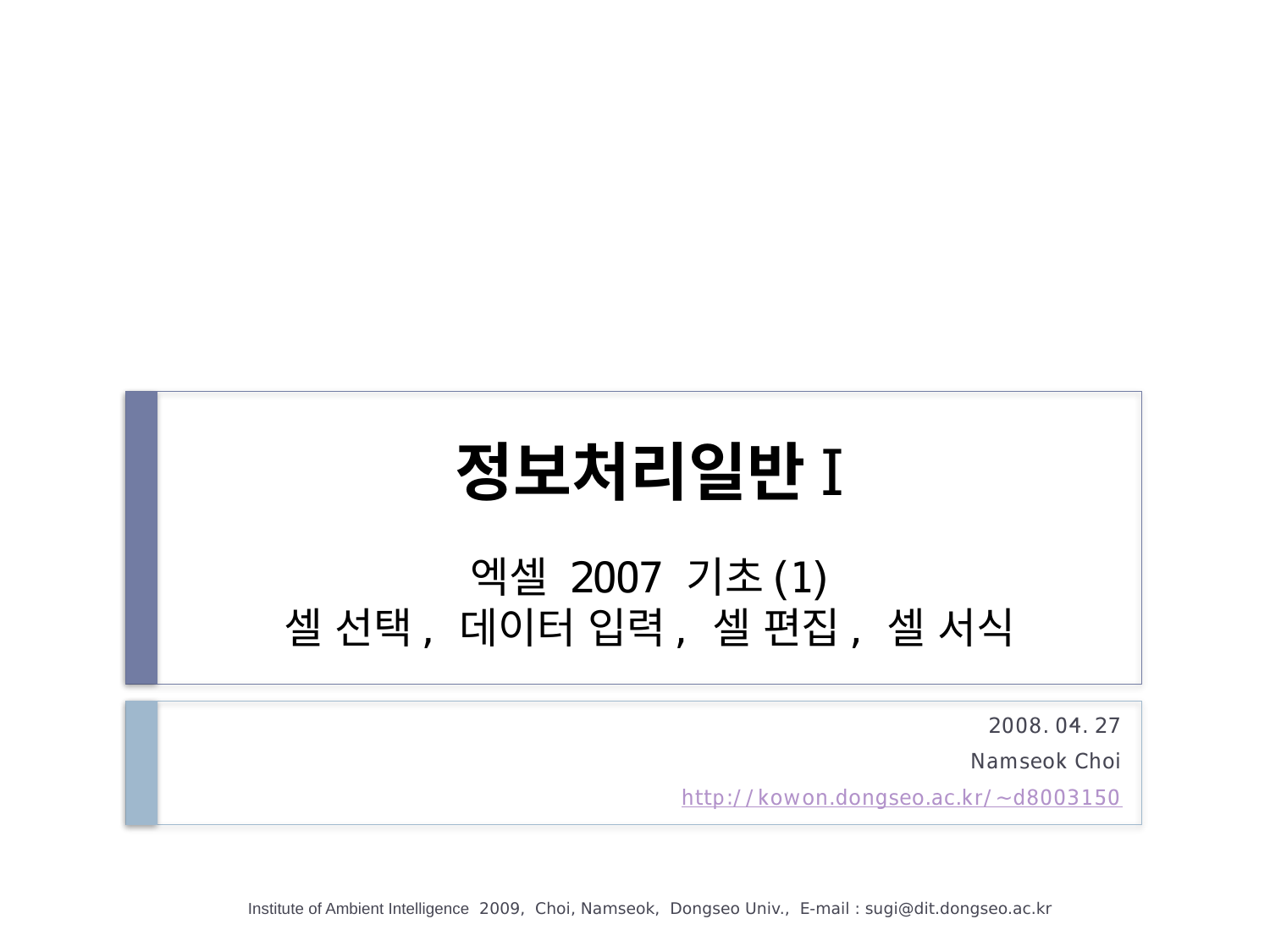

# 정보처리일반I 엑셀 2007 기초(1) 셀 선택, 데이터 입력, 셀 편집, 셀 서식
2008. 04. 27
Namseok Choi
http://kowon.dongseo.ac.kr/~d8003150